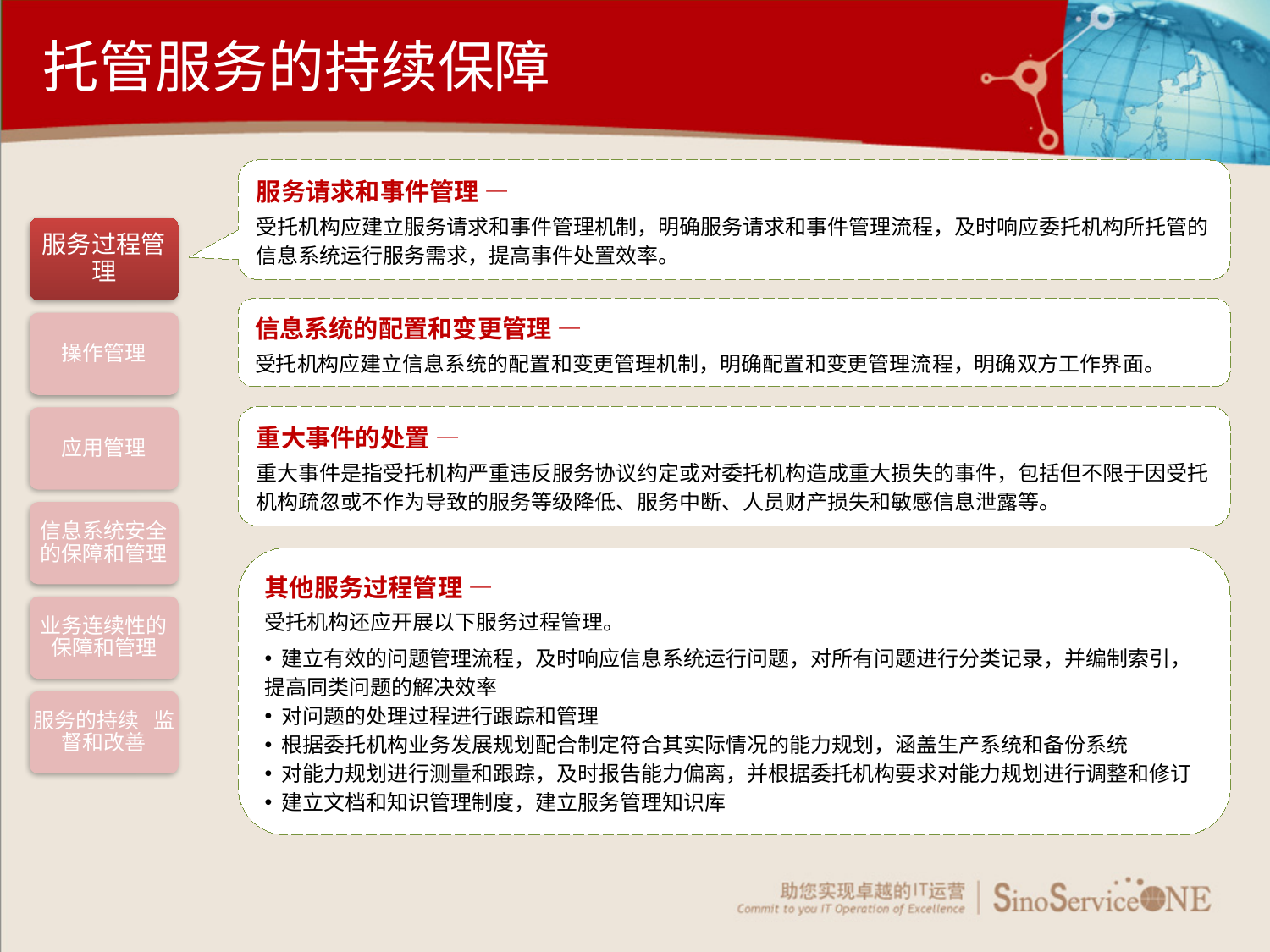

托管服务的持续保障
服务请求和事件管理 —
受托机构应建立服务请求和事件管理机制，明确服务请求和事件管理流程，及时响应委托机构所托管的信息系统运行服务需求，提高事件处置效率。

服务过程管理

操作管理

应用管理

信息系统安全的保障和管理

业务连续性的保障和管理

服务的持续   监督和改善
信息系统的配置和变更管理 —
受托机构应建立信息系统的配置和变更管理机制，明确配置和变更管理流程，明确双方工作界面。
重大事件的处置 —
重大事件是指受托机构严重违反服务协议约定或对委托机构造成重大损失的事件，包括但不限于因受托机构疏忽或不作为导致的服务等级降低、服务中断、人员财产损失和敏感信息泄露等。
其他服务过程管理 —
受托机构还应开展以下服务过程管理。
 建立有效的问题管理流程，及时响应信息系统运行问题，对所有问题进行分类记录，并编制索引，提高同类问题的解决效率
 对问题的处理过程进行跟踪和管理
 根据委托机构业务发展规划配合制定符合其实际情况的能力规划，涵盖生产系统和备份系统
 对能力规划进行测量和跟踪，及时报告能力偏离，并根据委托机构要求对能力规划进行调整和修订
 建立文档和知识管理制度，建立服务管理知识库